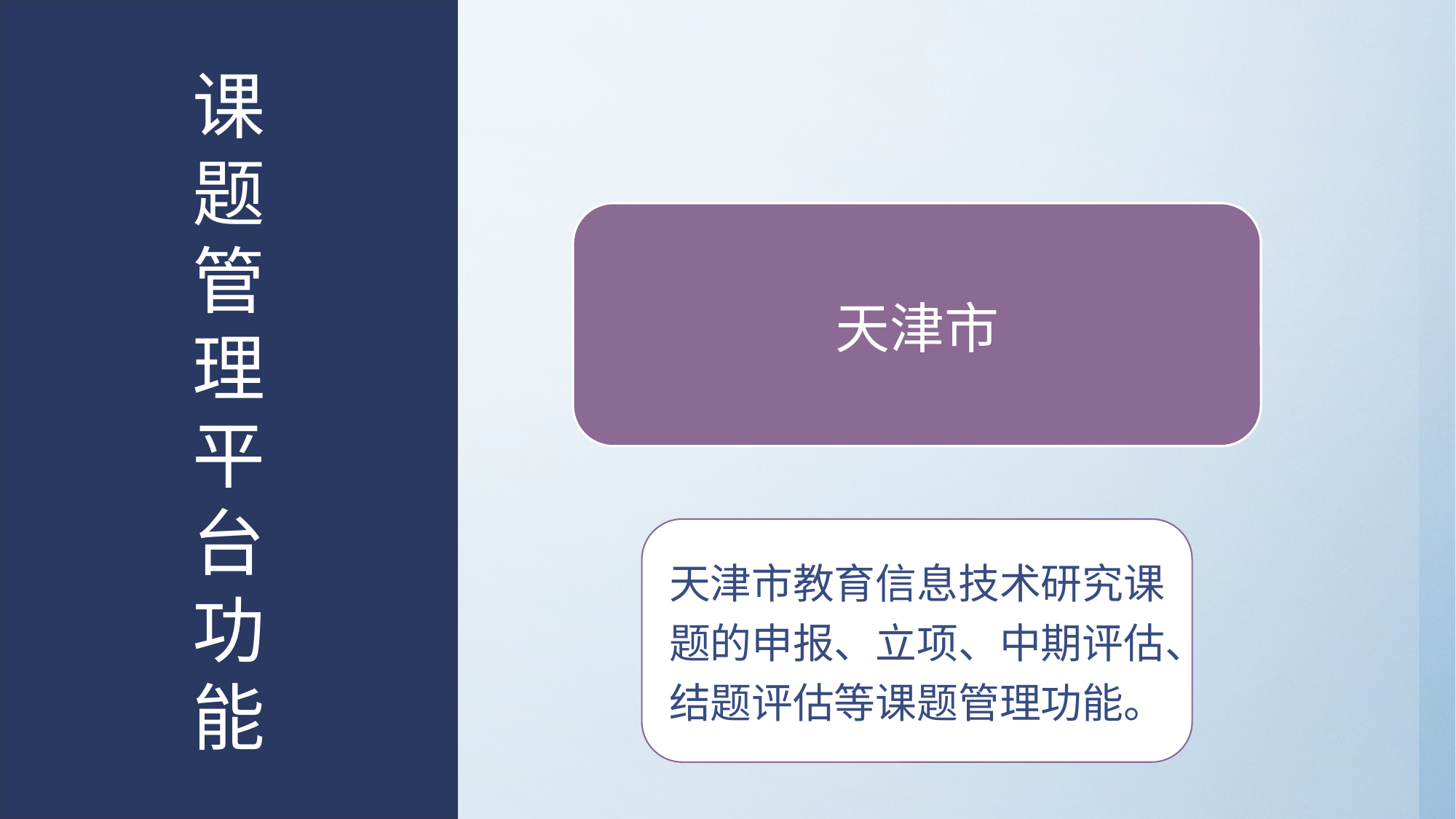

课
题
管
理
平
台
功
能
天津市
天津市教育信息技术研究课题的申报、立项、中期评估、结题评估等课题管理功能。